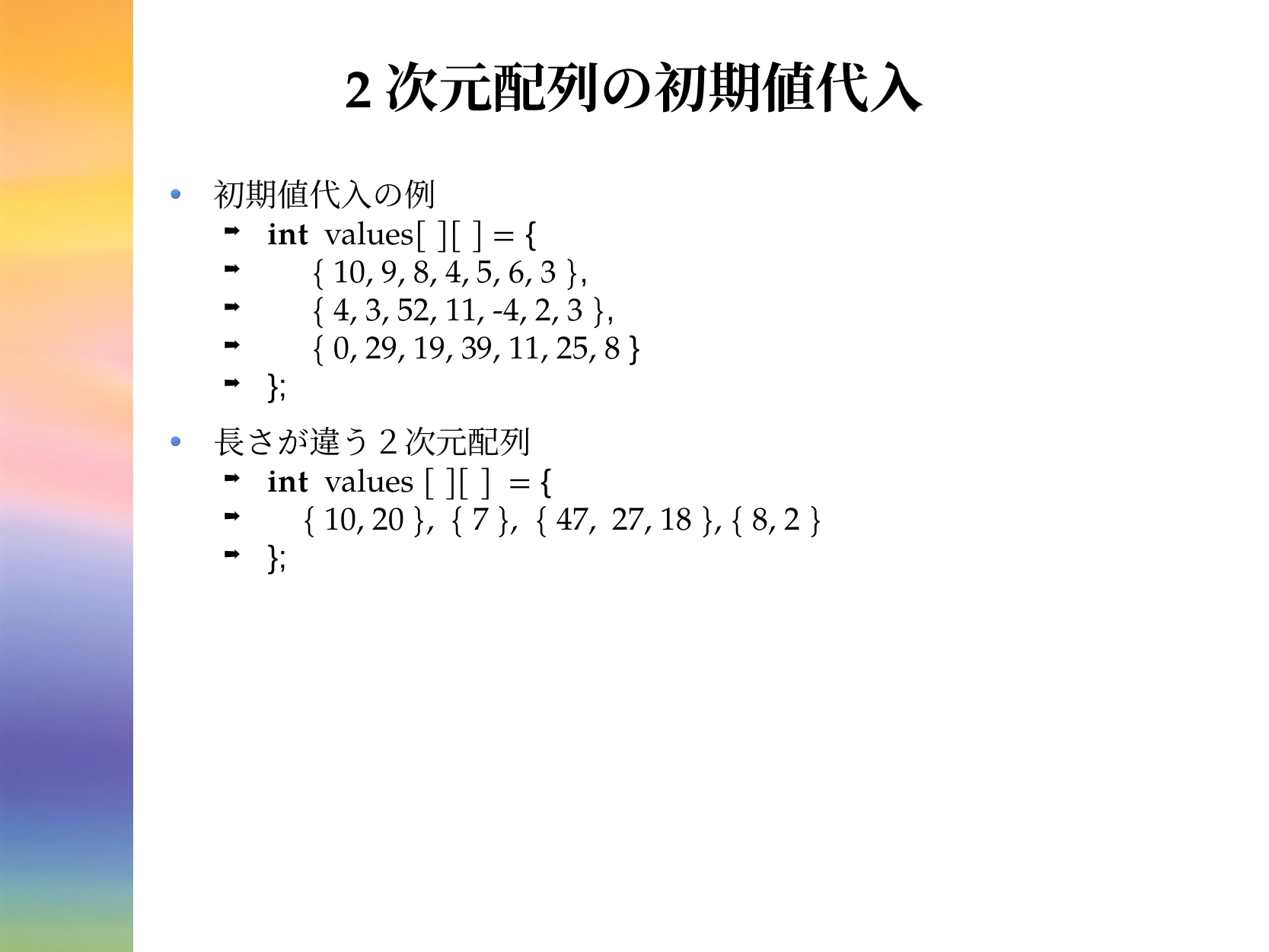

# 2次元配列の初期値代入
初期値代入の例
int  values[ ][ ] = {
     { 10, 9, 8, 4, 5, 6, 3 },
     { 4, 3, 52, 11, -4, 2, 3 },
     { 0, 29, 19, 39, 11, 25, 8 }
};
長さが違う２次元配列
int  values [ ][ ]  = {
    { 10, 20 },  { 7 },  { 47,  27, 18 }, { 8, 2 }
};